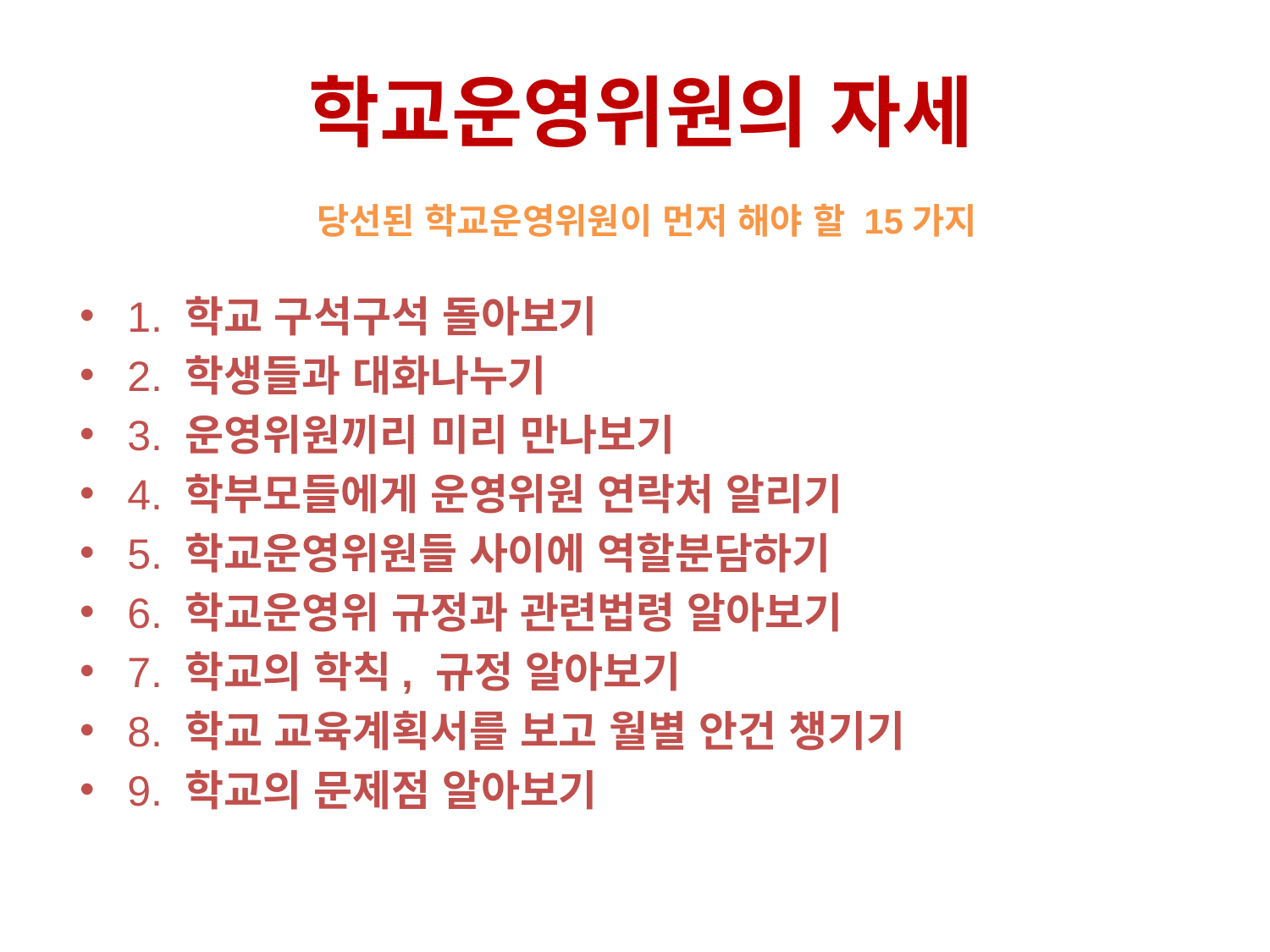

# 학교운영위원의 자세 당선된 학교운영위원이 먼저 해야 할 15가지
1. 학교 구석구석 돌아보기
2. 학생들과 대화나누기
3. 운영위원끼리 미리 만나보기
4. 학부모들에게 운영위원 연락처 알리기
5. 학교운영위원들 사이에 역할분담하기
6. 학교운영위 규정과 관련법령 알아보기
7. 학교의 학칙, 규정 알아보기
8. 학교 교육계획서를 보고 월별 안건 챙기기
9. 학교의 문제점 알아보기